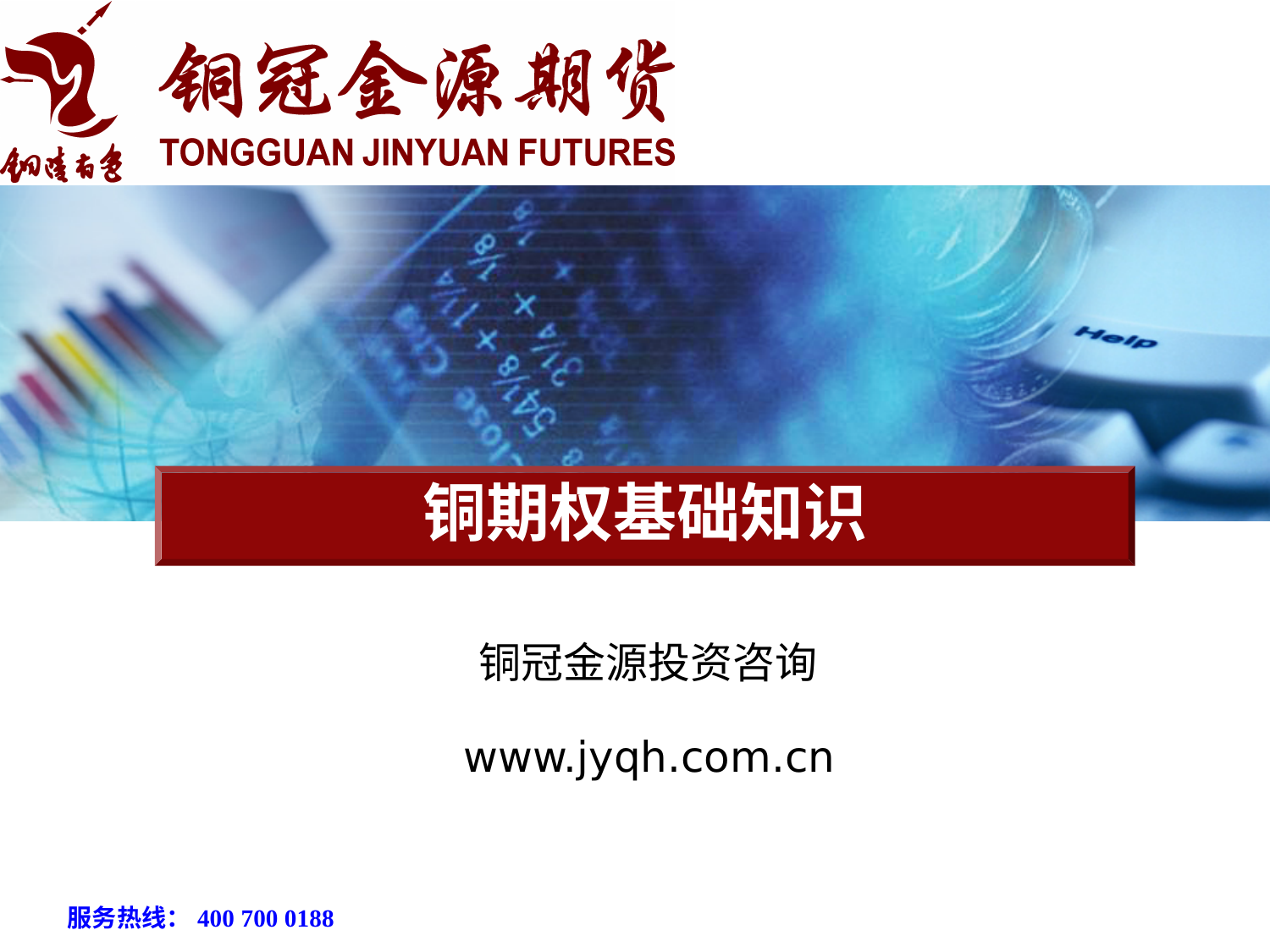

# 铜期权基础知识
铜冠金源投资咨询
www.jyqh.com.cn
服务热线：400 700 0188